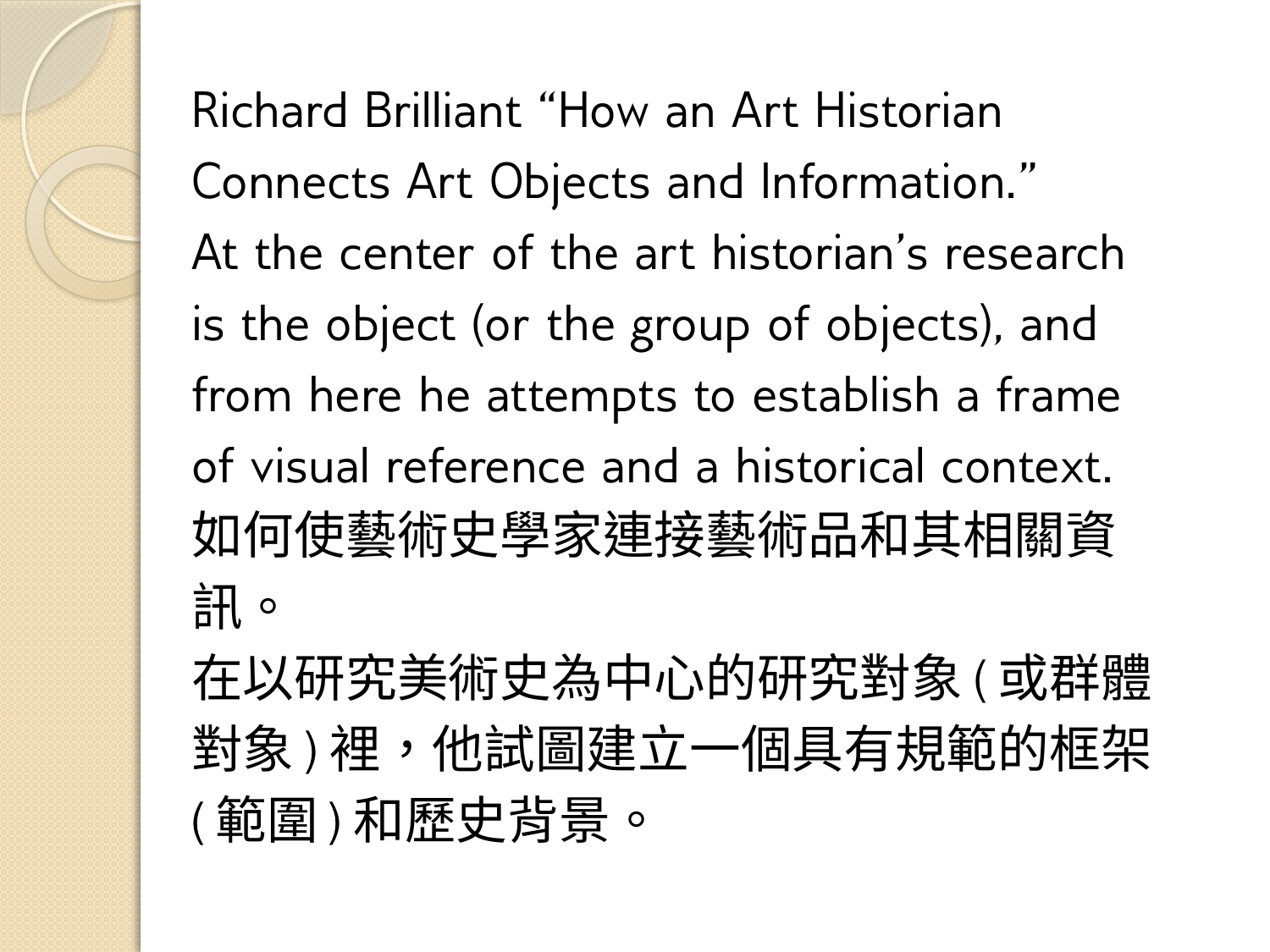

Richard Brilliant “How an Art Historian
Connects Art Objects and Information.”
At the center of the art historian’s research
is the object (or the group of objects), and
from here he attempts to establish a frame
of visual reference and a historical context.
如何使藝術史學家連接藝術品和其相關資
訊。
在以研究美術史為中心的研究對象(或群體
對象)裡，他試圖建立一個具有規範的框架
(範圍)和歷史背景。